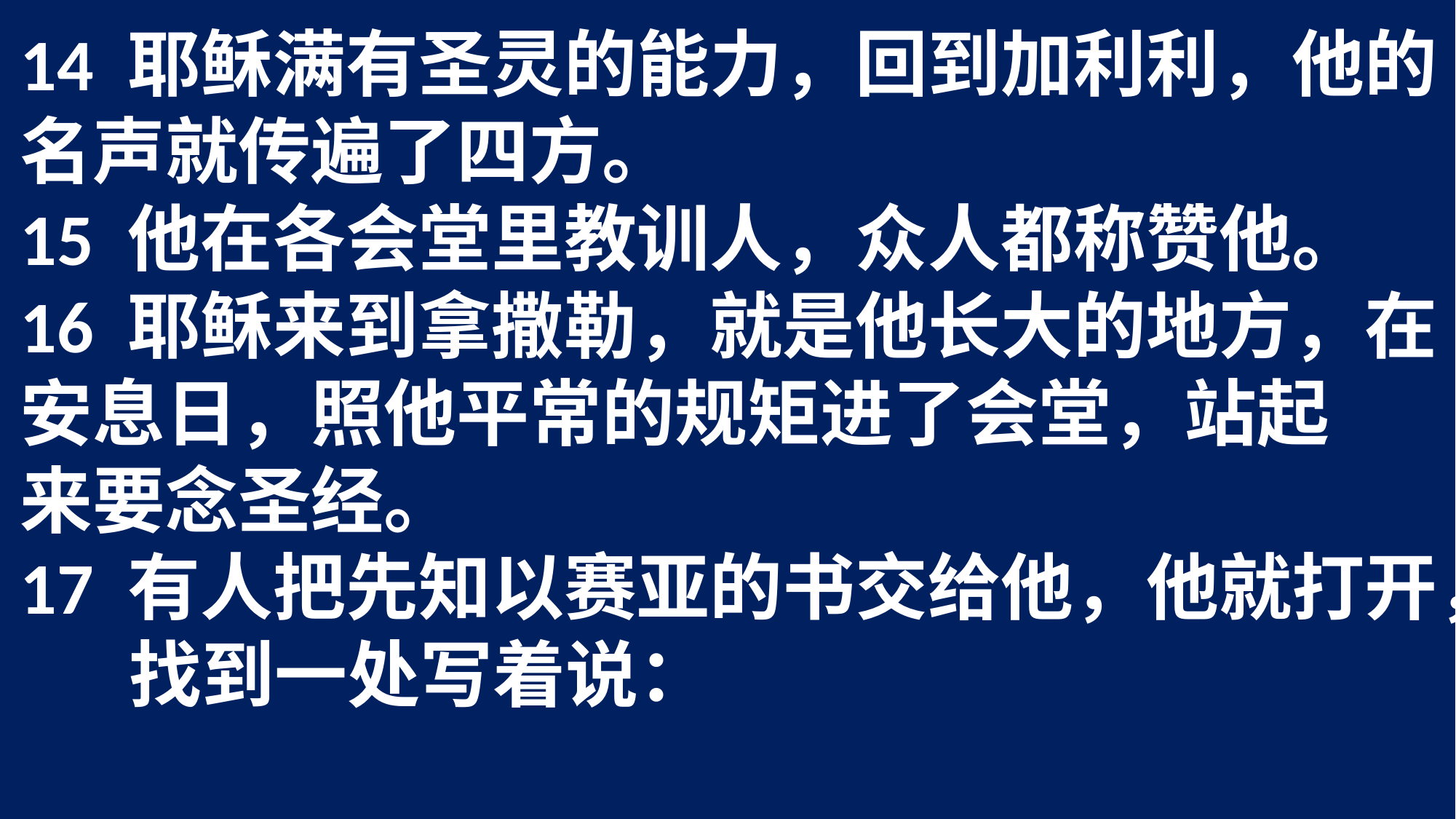

14 耶稣满有圣灵的能力，回到加利利，他的	名声就传遍了四方。
15 他在各会堂里教训人，众人都称赞他。
16 耶稣来到拿撒勒，就是他长大的地方，在	安息日，照他平常的规矩进了会堂，站起	来要念圣经。
17 有人把先知以赛亚的书交给他，他就打开，	找到一处写着说：